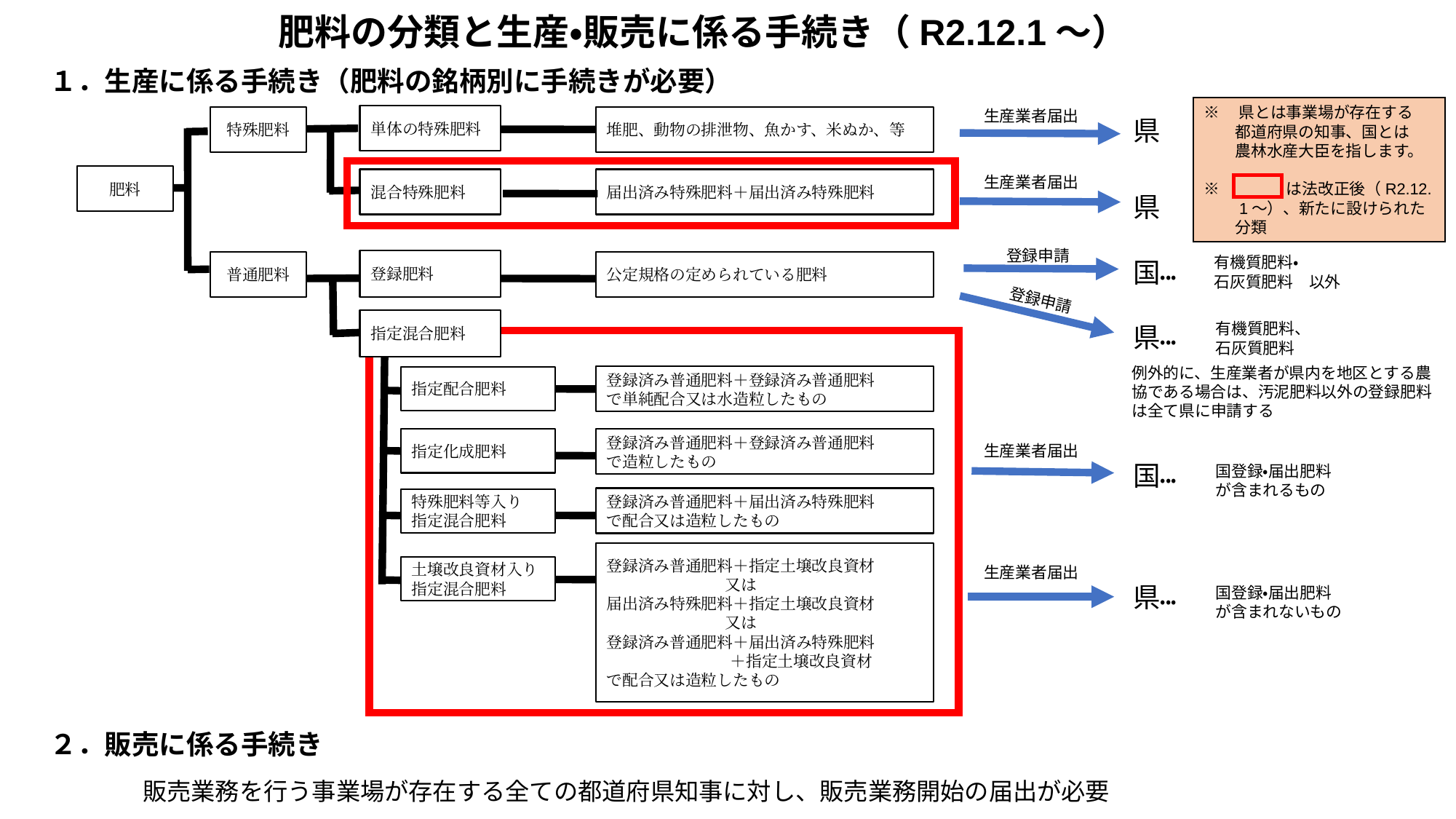

肥料の分類と生産・販売に係る手続き（R2.12.1～）
１．生産に係る手続き（肥料の銘柄別に手続きが必要）
※　県とは事業場が存在する
　　都道府県の知事、国とは
　　農林水産大臣を指します。

※　　　　は法改正後（R2.12.
　　1～）、新たに設けられた
　　分類
生産業者届出
単体の特殊肥料
特殊肥料
堆肥、動物の排泄物、魚かす、米ぬか、等
県

肥料
生産業者届出
混合特殊肥料
届出済み特殊肥料＋届出済み特殊肥料

県
登録申請
有機質肥料・
石灰質肥料　以外
国・・・
登録肥料
普通肥料
公定規格の定められている肥料
登録申請
指定混合肥料
有機質肥料、
石灰質肥料
県・・・

例外的に、生産業者が県内を地区とする農協である場合は、汚泥肥料以外の登録肥料は全て県に申請する
登録済み普通肥料＋登録済み普通肥料
で単純配合又は水造粒したもの
指定配合肥料
指定化成肥料
登録済み普通肥料＋登録済み普通肥料
で造粒したもの
生産業者届出
国・・・
国登録・届出肥料
が含まれるもの
登録済み普通肥料＋届出済み特殊肥料
で配合又は造粒したもの
特殊肥料等入り
指定混合肥料
登録済み普通肥料＋指定土壌改良資材
　　　　　　　  又は
届出済み特殊肥料＋指定土壌改良資材
　　　　　　　  又は
登録済み普通肥料＋届出済み特殊肥料
                              ＋指定土壌改良資材
で配合又は造粒したもの
土壌改良資材入り指定混合肥料
生産業者届出
県・・・
国登録・届出肥料
が含まれないもの
２．販売に係る手続き
販売業務を行う事業場が存在する全ての都道府県知事に対し、販売業務開始の届出が必要